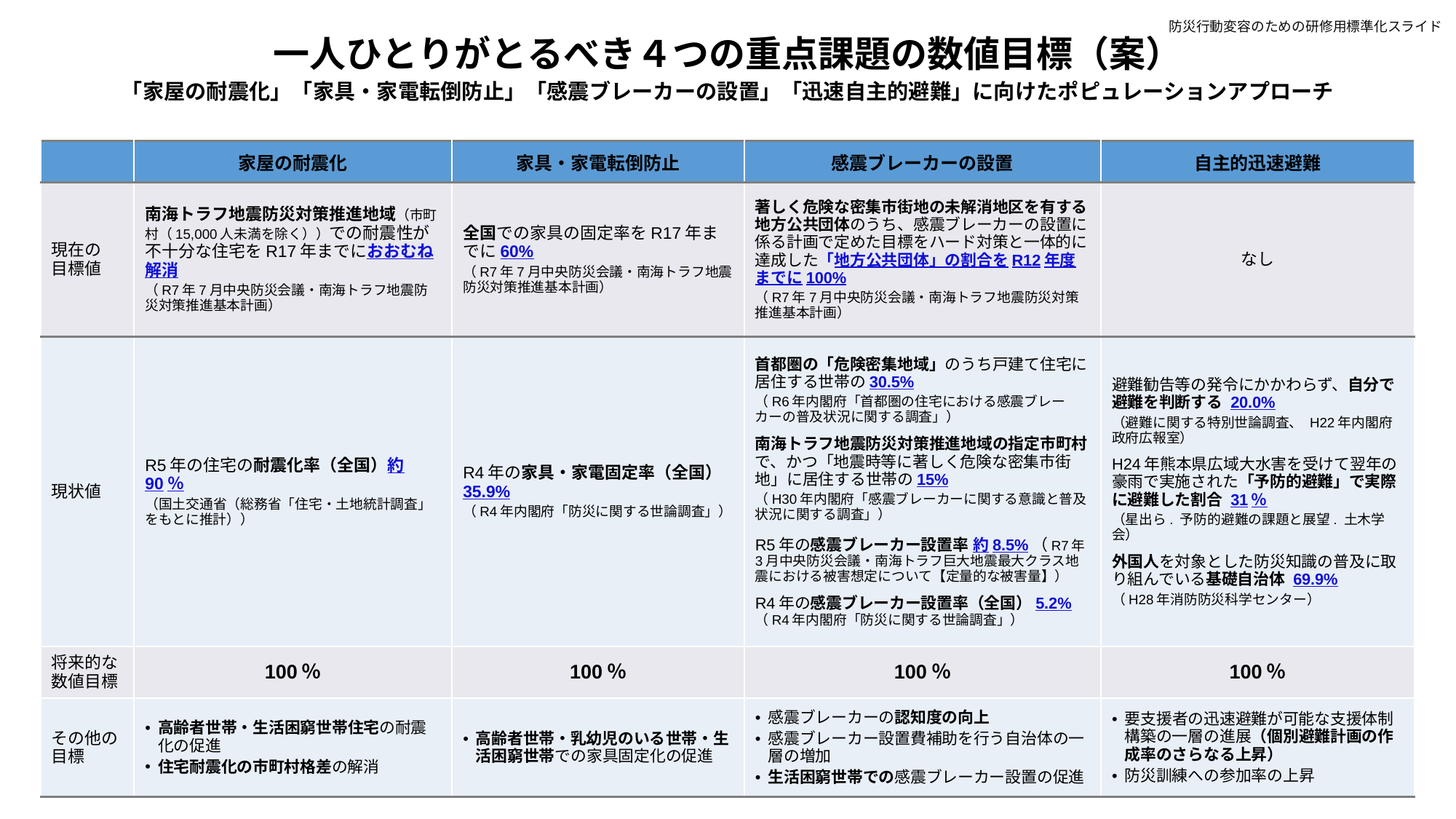

防災行動変容のための研修用標準化スライド
一人ひとりがとるべき４つの重点課題の数値目標（案）

「家屋の耐震化」「家具・家電転倒防止」「感震ブレーカーの設置」「迅速自主的避難」に向けたポピュレーションアプローチ
|  | 家屋の耐震化 | 家具・家電転倒防止 | 感震ブレーカーの設置 | 自主的迅速避難 |
| --- | --- | --- | --- | --- |
| 現在の 目標値 | 南海トラフ地震防災対策推進地域（市町村（15,000人未満を除く））での耐震性が不十分な住宅をR17年までにおおむね解消 （R7年7月中央防災会議・南海トラフ地震防災対策推進基本計画） | 全国での家具の固定率をR17年までに60% （R7年7月中央防災会議・南海トラフ地震防災対策推進基本計画） | 著しく危険な密集市街地の未解消地区を有する地方公共団体のうち、感震ブレーカーの設置に係る計画で定めた目標をハード対策と一体的に達成した「地方公共団体」の割合をR12年度までに100% （R7年7月中央防災会議・南海トラフ地震防災対策推進基本計画） | なし |
| 現状値 | R5年の住宅の耐震化率（全国）約90％ （国土交通省（総務省「住宅・土地統計調査」をもとに推計）） | R4年の家具・家電固定率（全国）35.9% （R4年内閣府「防災に関する世論調査」） | 首都圏の「危険密集地域」のうち戸建て住宅に居住する世帯の30.5% （R6年内閣府「首都圏の住宅における感震ブレーカーの普及状況に関する調査」） 南海トラフ地震防災対策推進地域の指定市町村で、かつ「地震時等に著しく危険な密集市街地」に居住する世帯の15% （H30年内閣府「感震ブレーカーに関する意識と普及状況に関する調査」） R5年の感震ブレーカー設置率 約8.5%（R7年3月中央防災会議・南海トラフ巨大地震最大クラス地震における被害想定について【定量的な被害量】） R4年の感震ブレーカー設置率（全国）5.2%（R4年内閣府「防災に関する世論調査」） | 避難勧告等の発令にかかわらず、自分で避難を判断する 20.0% （避難に関する特別世論調査、 H22年内閣府政府広報室） H24年熊本県広域大水害を受けて翌年の豪雨で実施された「予防的避難」で実際に避難した割合 31％ （星出ら. 予防的避難の課題と展望. 土木学会） 外国人を対象とした防災知識の普及に取り組んでいる基礎自治体 69.9% （H28年消防防災科学センター） |
| 将来的な 数値目標 | 100％ | 100％ | 100％ | 100％ |
| その他の 目標 | 高齢者世帯・生活困窮世帯住宅の耐震化の促進 住宅耐震化の市町村格差の解消 | 高齢者世帯・乳幼児のいる世帯・生活困窮世帯での家具固定化の促進 | 感震ブレーカーの認知度の向上 感震ブレーカー設置費補助を行う自治体の一層の増加 生活困窮世帯での感震ブレーカー設置の促進 | 要支援者の迅速避難が可能な支援体制構築の一層の進展（個別避難計画の作成率のさらなる上昇） 防災訓練への参加率の上昇 |